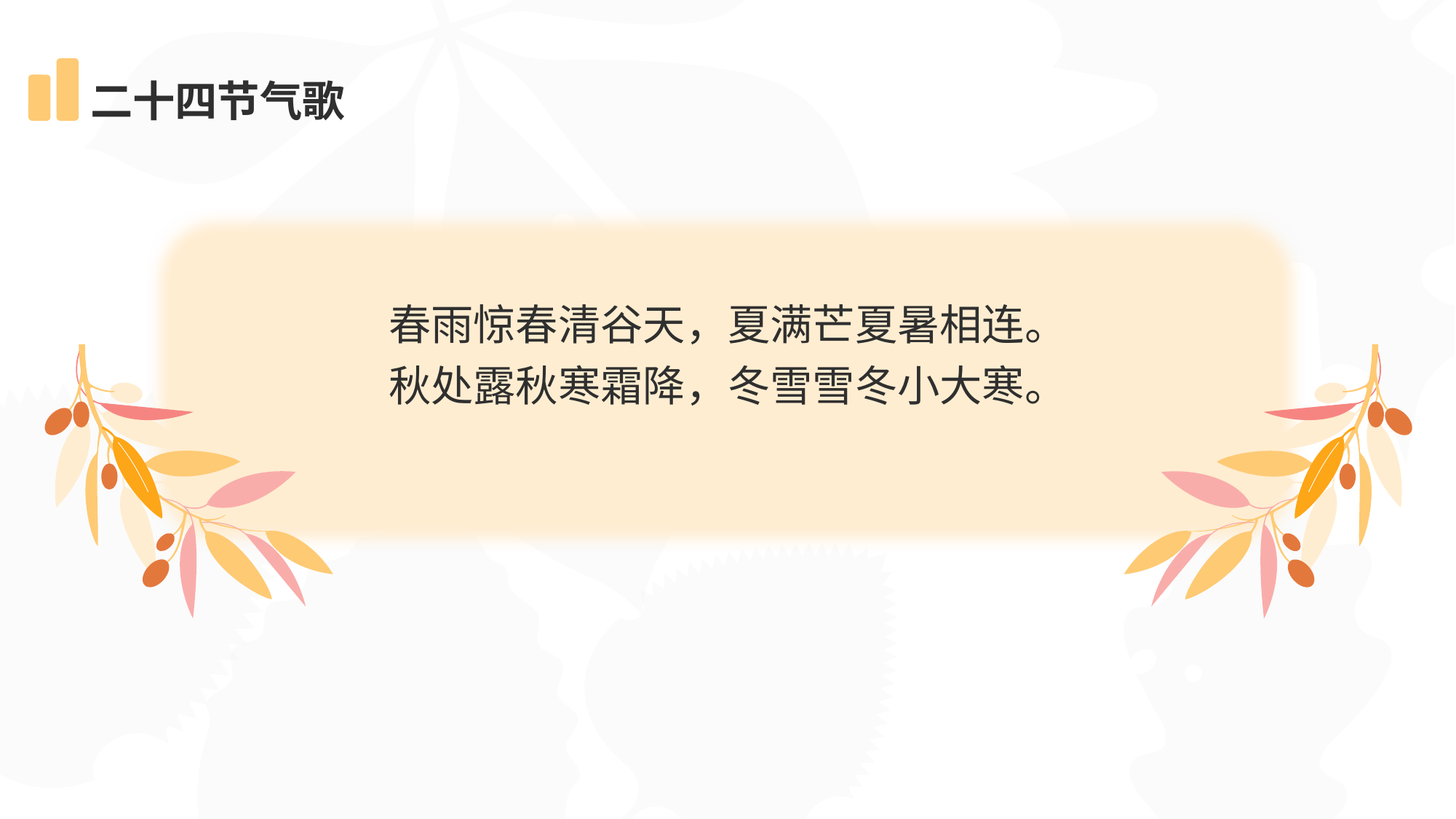

# 二十四节气歌

春雨惊春清谷天，夏满芒夏暑相连。
秋处露秋寒霜降，冬雪雪冬小大寒。